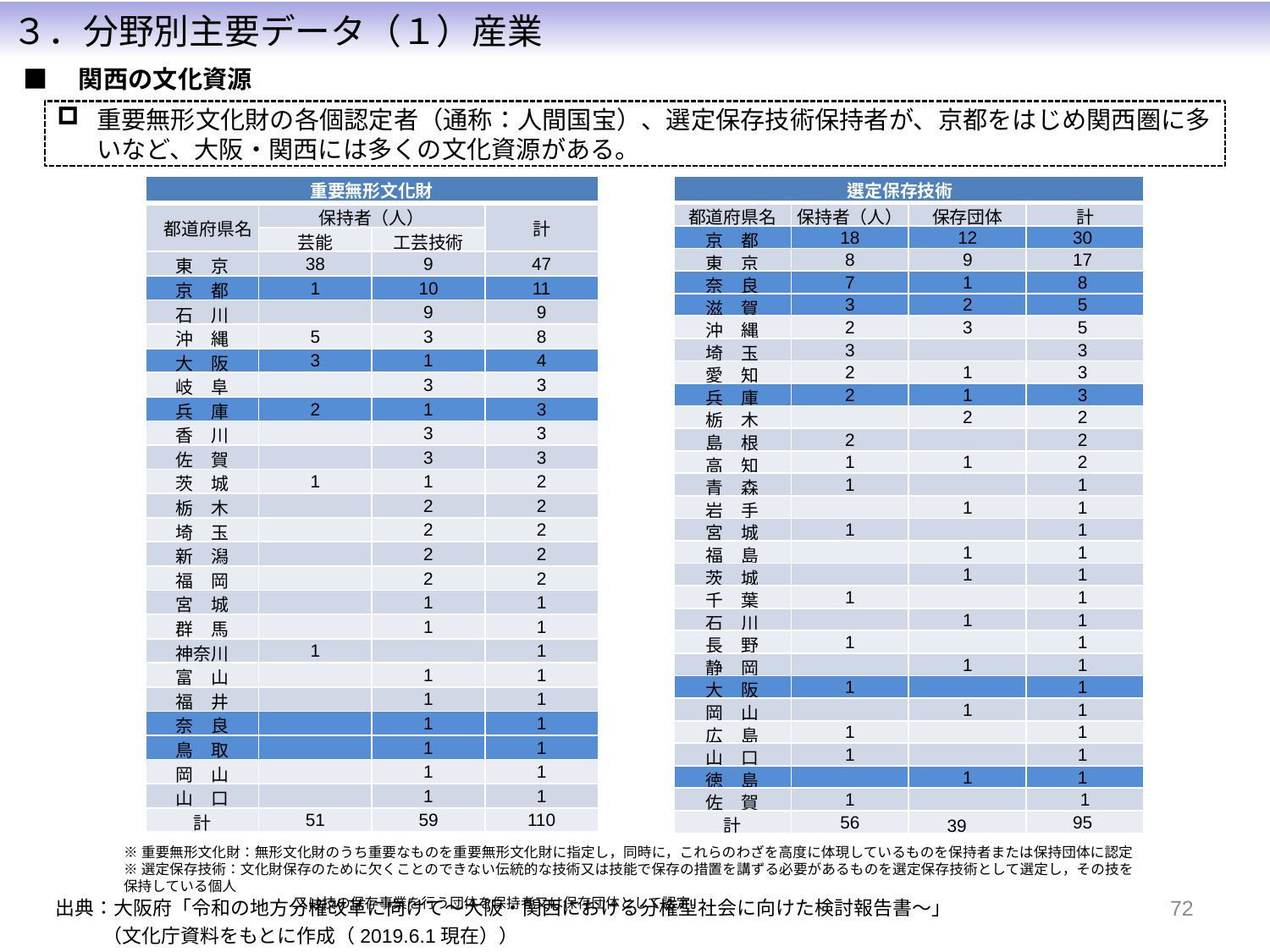

３．分野別主要データ（１）産業
■　関西の文化資源
重要無形文化財の各個認定者（通称：人間国宝）、選定保存技術保持者が、京都をはじめ関西圏に多いなど、大阪・関西には多くの文化資源がある。
| 重要無形文化財 |  |  |  |
| --- | --- | --- | --- |
| 都道府県名 | 保持者（人） |  | 計 |
|  | 芸能 | 工芸技術 |  |
| 東　京 | 38 | 9 | 47 |
| 京　都 | 1 | 10 | 11 |
| 石　川 |  | 9 | 9 |
| 沖　縄 | 5 | 3 | 8 |
| 大　阪 | 3 | 1 | 4 |
| 岐　阜 |  | 3 | 3 |
| 兵　庫 | 2 | 1 | 3 |
| 香　川 |  | 3 | 3 |
| 佐　賀 |  | 3 | 3 |
| 茨　城 | 1 | 1 | 2 |
| 栃　木 |  | 2 | 2 |
| 埼　玉 |  | 2 | 2 |
| 新　潟 |  | 2 | 2 |
| 福　岡 |  | 2 | 2 |
| 宮　城 |  | 1 | 1 |
| 群　馬 |  | 1 | 1 |
| 神奈川 | 1 |  | 1 |
| 富　山 |  | 1 | 1 |
| 福　井 |  | 1 | 1 |
| 奈　良 |  | 1 | 1 |
| 鳥　取 |  | 1 | 1 |
| 岡　山 |  | 1 | 1 |
| 山　口 |  | 1 | 1 |
| 計 | 51 | 59 | 110 |
| 選定保存技術 |  |  |  |
| --- | --- | --- | --- |
| 都道府県名 | 保持者（人） | 保存団体 | 計 |
| 京　都 | 18 | 12 | 30 |
| 東　京 | 8 | 9 | 17 |
| 奈　良 | 7 | 1 | 8 |
| 滋　賀 | 3 | 2 | 5 |
| 沖　縄 | 2 | 3 | 5 |
| 埼　玉 | 3 |  | 3 |
| 愛　知 | 2 | 1 | 3 |
| 兵　庫 | 2 | 1 | 3 |
| 栃　木 |  | 2 | 2 |
| 島　根 | 2 |  | 2 |
| 高　知 | 1 | 1 | 2 |
| 青　森 | 1 |  | 1 |
| 岩　手 |  | 1 | 1 |
| 宮　城 | 1 |  | 1 |
| 福　島 |  | 1 | 1 |
| 茨　城 |  | 1 | 1 |
| 千　葉 | 1 |  | 1 |
| 石　川 |  | 1 | 1 |
| 長　野 | 1 |  | 1 |
| 静　岡 |  | 1 | 1 |
| 大　阪 | 1 |  | 1 |
| 岡　山 |  | 1 | 1 |
| 広　島 | 1 |  | 1 |
| 山　口 | 1 |  | 1 |
| 徳　島 |  | 1 | 1 |
| 佐　賀 | 1 |  | 1 |
| 計 | 56 | 39 | 95 |
※重要無形文化財：無形文化財のうち重要なものを重要無形文化財に指定し，同時に，これらのわざを高度に体現しているものを保持者または保持団体に認定
※選定保存技術：文化財保存のために欠くことのできない伝統的な技術又は技能で保存の措置を講ずる必要があるものを選定保存技術として選定し，その技を保持している個人
　　　　　　　　　　　　又は技の保存事業を行う団体を保持者又は保存団体として認定。
72
出典：大阪府「令和の地方分権改革に向けて〜⼤阪・関⻄における分権型社会に向けた検討報告書〜」
（文化庁資料をもとに作成（2019.6.1現在））